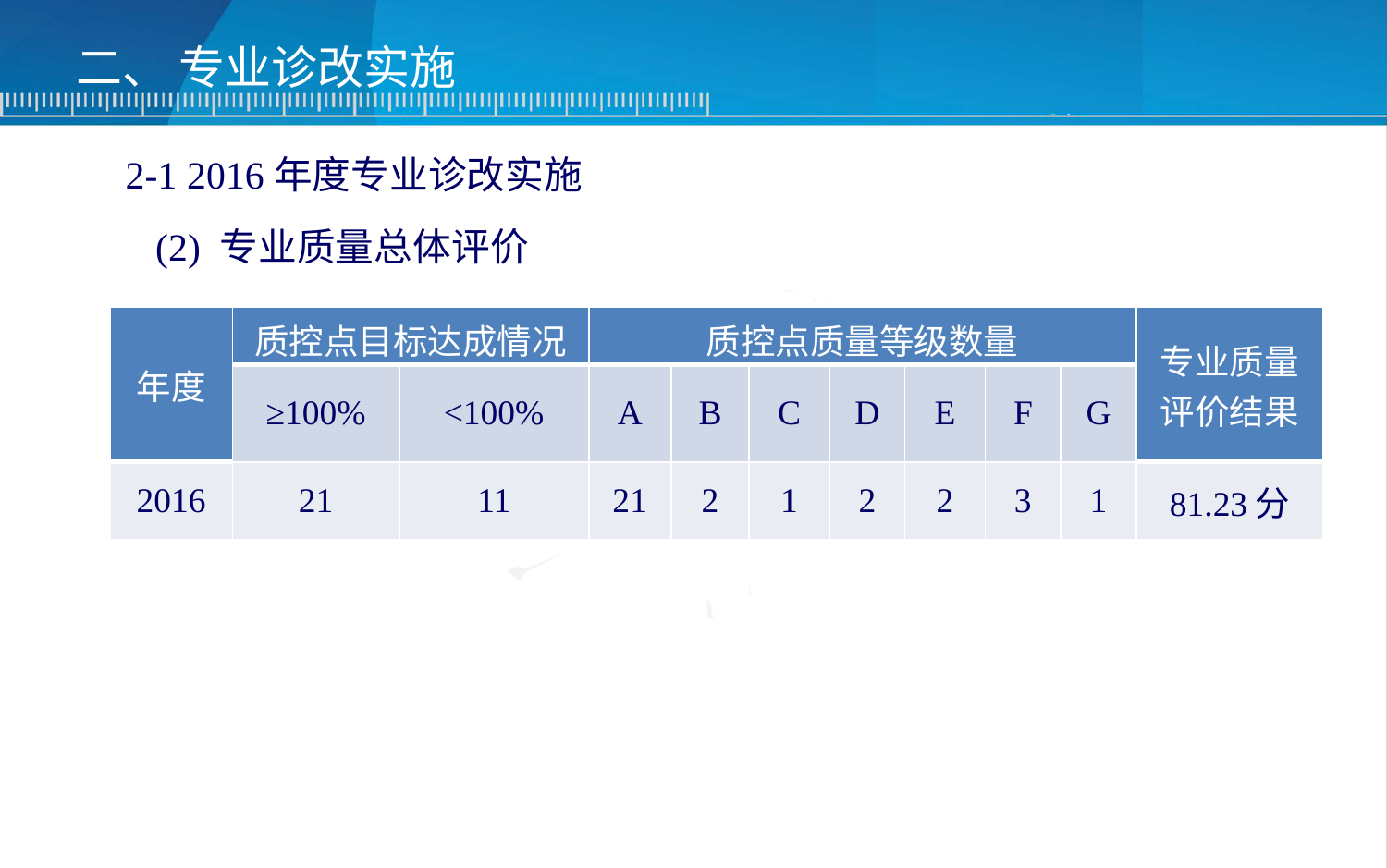

二、 专业诊改实施
2-1 2016年度专业诊改实施
(2) 专业质量总体评价
| 年度 | 质控点目标达成情况 |  | 质控点质量等级数量 |  |  |  |  |  |  | 专业质量评价结果 |
| --- | --- | --- | --- | --- | --- | --- | --- | --- | --- | --- |
|  | ≥100% | <100% | A | B | C | D | E | F | G |  |
| 2016 | 21 | 11 | 21 | 2 | 1 | 2 | 2 | 3 | 1 | 81.23分 |